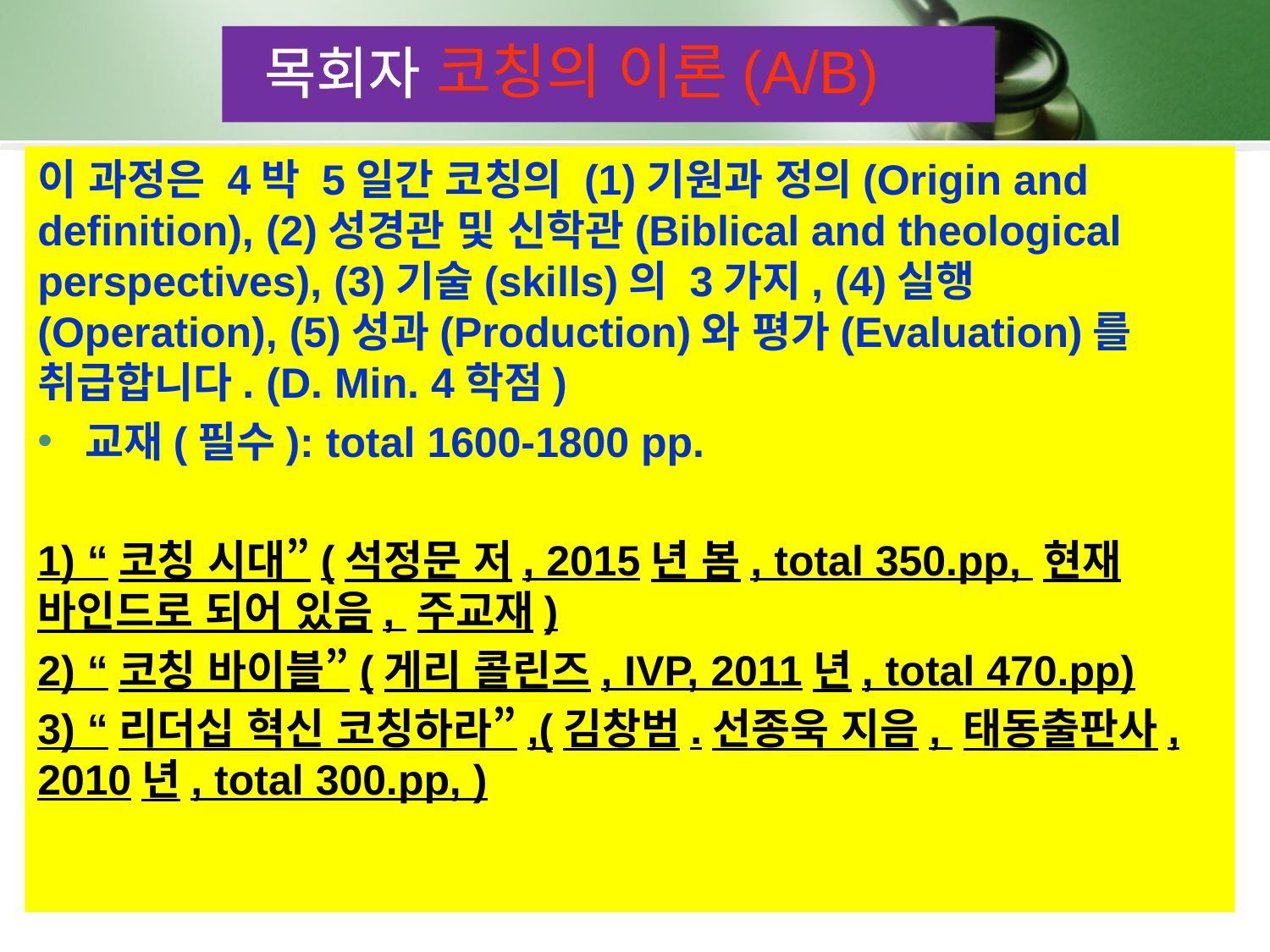

목회자 코칭의 이론(A/B)
이 과정은 4박 5일간 코칭의 (1)기원과 정의(Origin and definition), (2)성경관 및 신학관(Biblical and theological perspectives), (3)기술(skills)의 3가지, (4)실행(Operation), (5)성과(Production)와 평가(Evaluation)를 취급합니다. (D. Min. 4학점)
교재(필수): total 1600-1800 pp.

1) “코칭 시대”(석정문 저, 2015년 봄, total 350.pp, 현재 바인드로 되어 있음, 주교재)
2) “코칭 바이블”(게리 콜린즈, IVP, 2011년, total 470.pp)
3) “리더십 혁신 코칭하라”,(김창범.선종욱 지음, 태동출판사, 2010년, total 300.pp, )